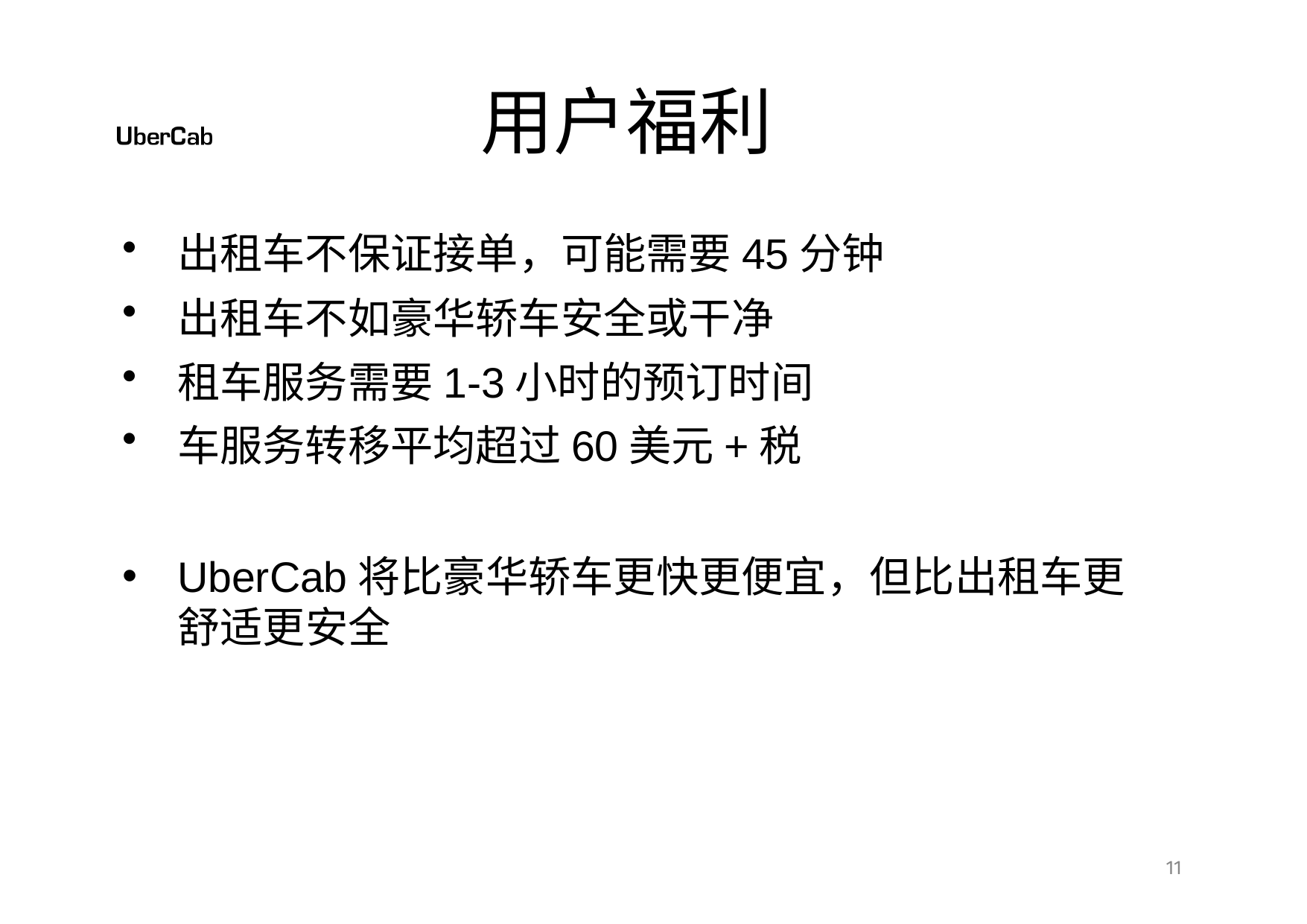

# 用户福利
出租车不保证接单，可能需要45分钟
出租车不如豪华轿车安全或干净
租车服务需要1-3小时的预订时间
车服务转移平均超过60美元+税

UberCab将比豪华轿车更快更便宜，但比出租车更舒适更安全
11